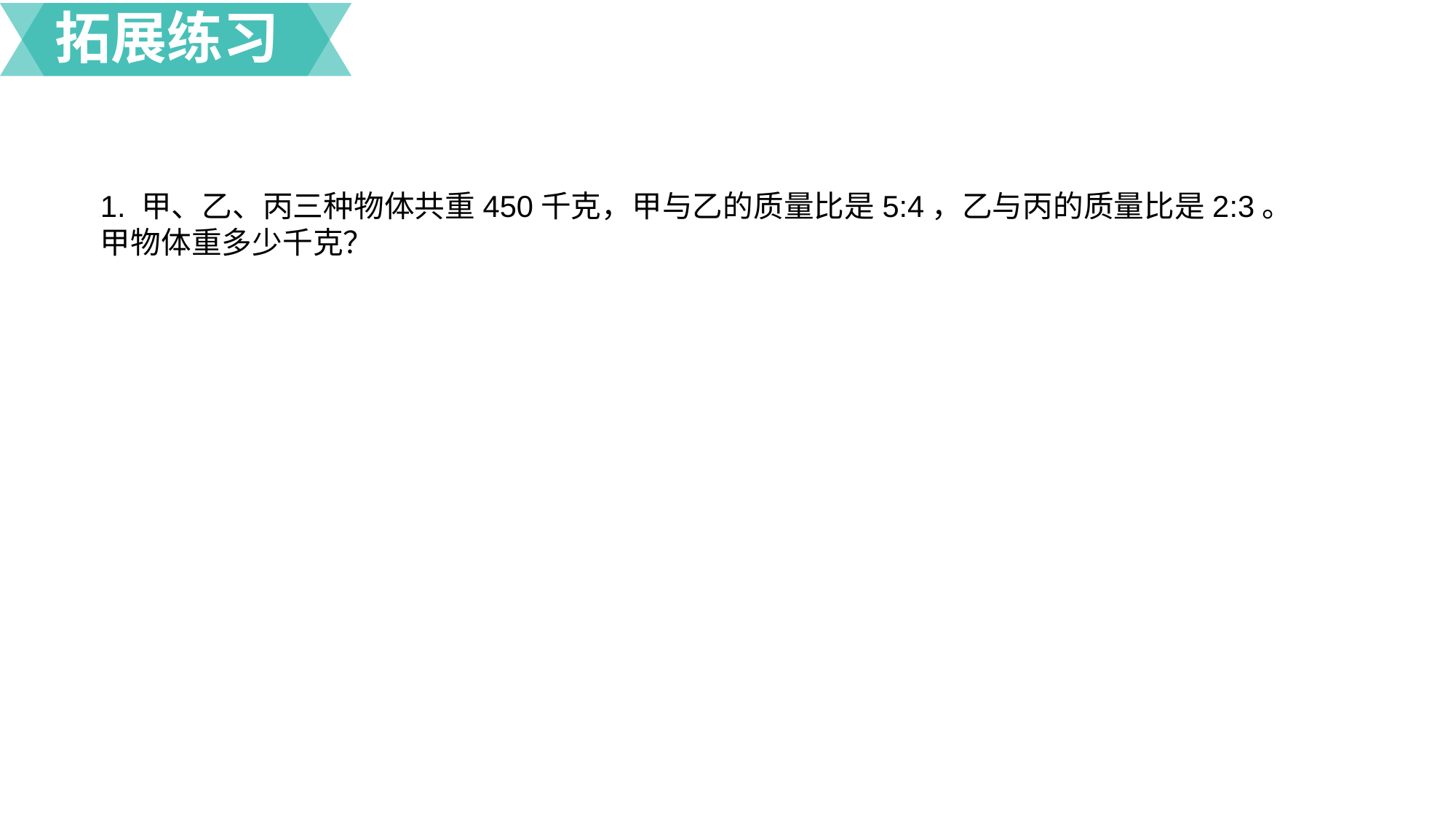

拓展练习

1. 甲、乙、丙三种物体共重450千克，甲与乙的质量比是5:4，乙与丙的质量比是2:3。
甲物体重多少千克？